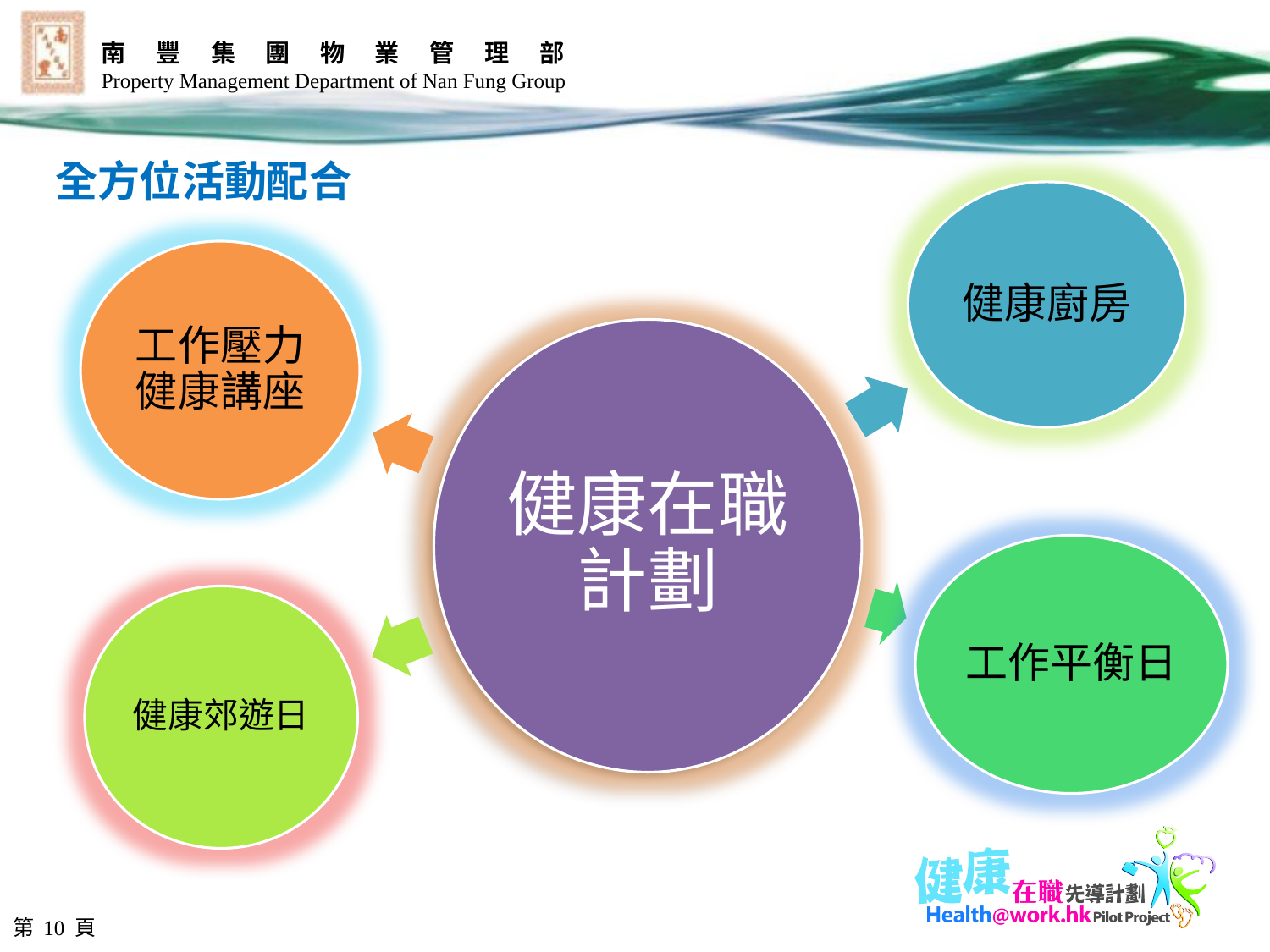

全方位活動配合
健康在職計劃

健康廚房

工作平衡日

健康郊遊日

工作壓力健康講座
第 10 頁